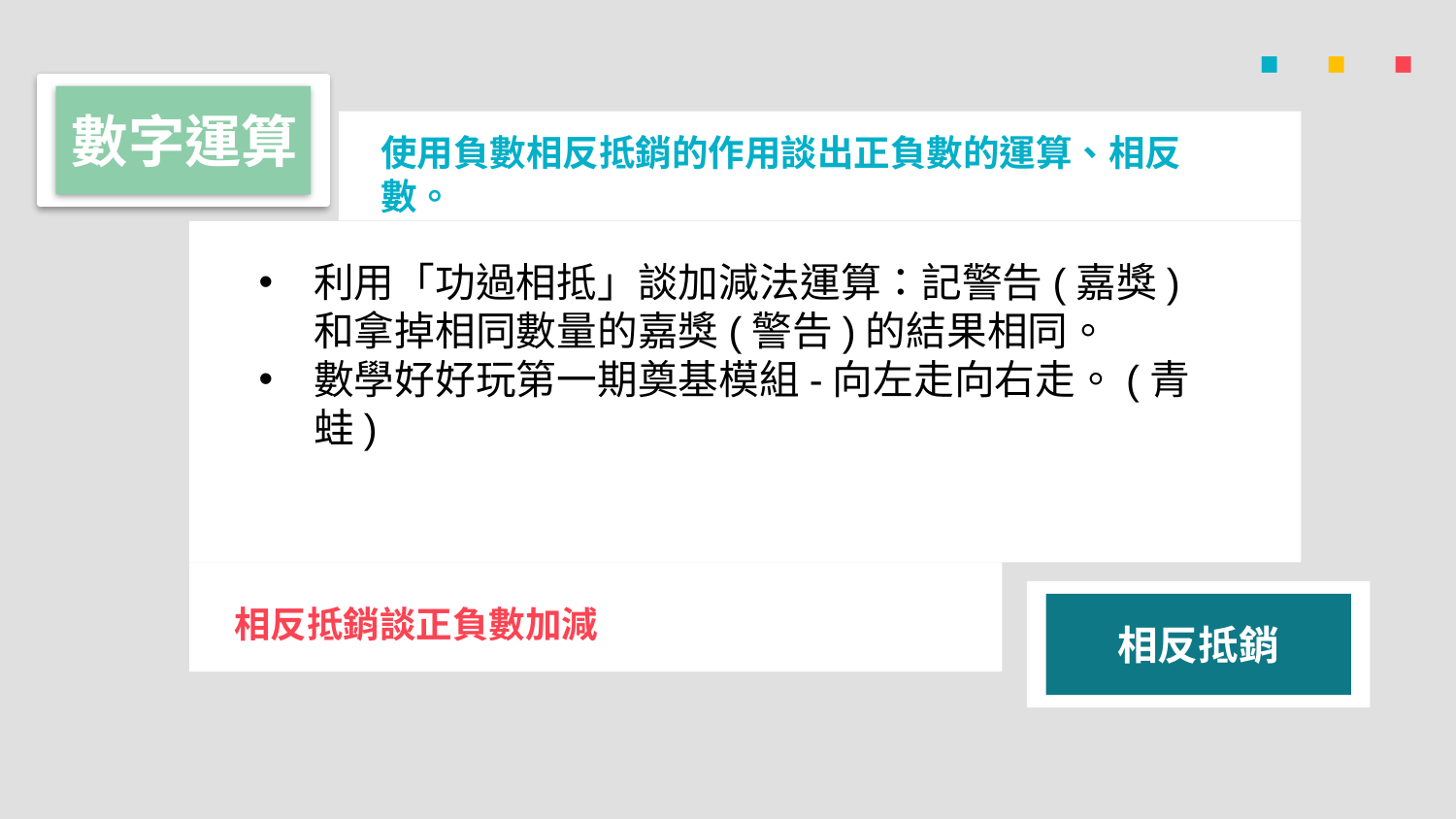

· · ·

數字運算

使用負數相反抵銷的作用談出正負數的運算、相反數。
利用「功過相抵」談加減法運算：記警告(嘉獎)和拿掉相同數量的嘉獎(警告)的結果相同。
數學好好玩第一期奠基模組-向左走向右走。(青蛙)

相反抵銷談正負數加減
相反抵銷